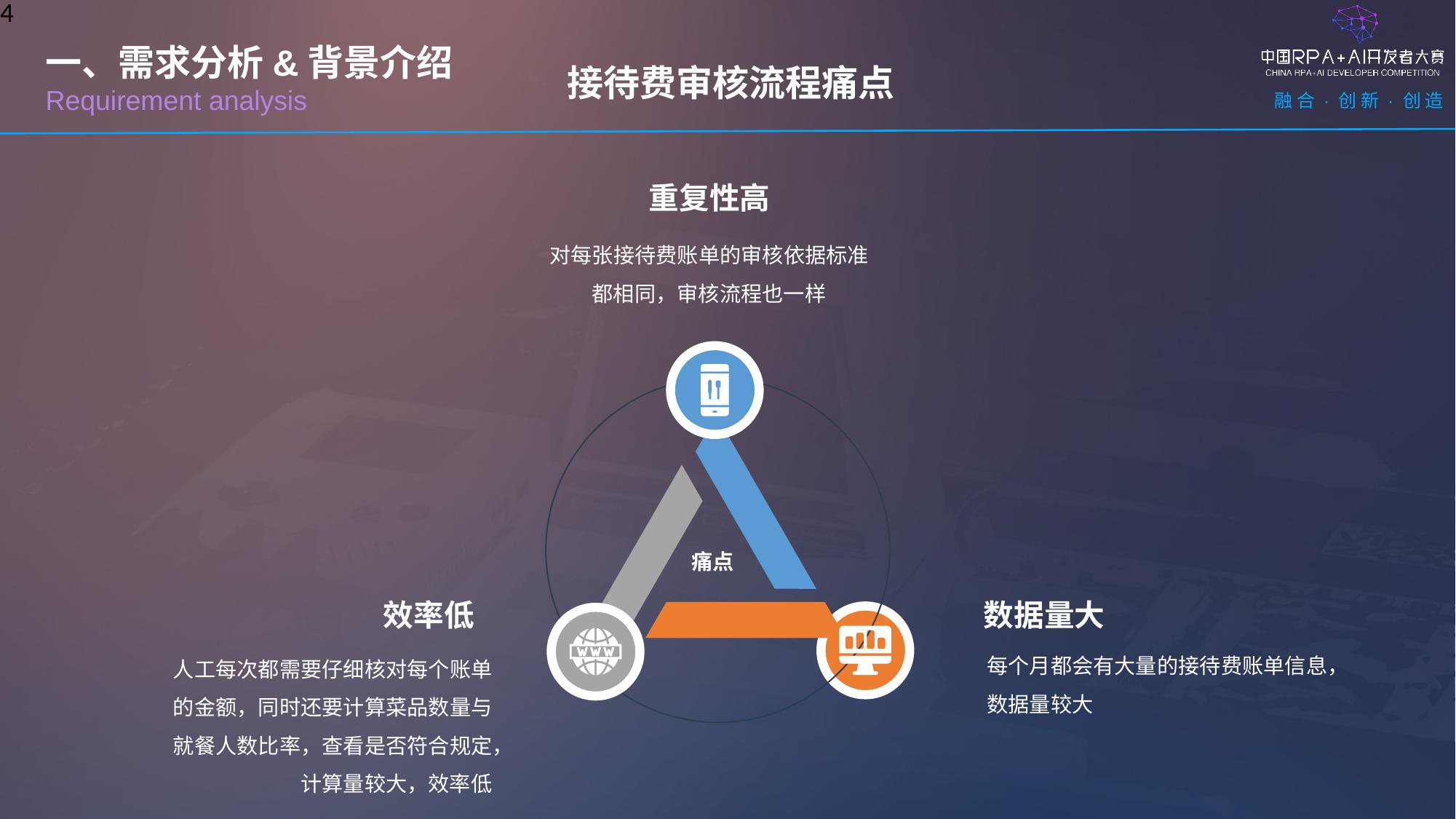

4
      接待费审核流程痛点
一、需求分析&背景介绍
Requirement analysis
重复性高
对每张接待费账单的审核依据标准都相同，审核流程也一样

痛点

效率低
数据量大
每个月都会有大量的接待费账单信息，数据量较大
人工每次都需要仔细核对每个账单的金额，同时还要计算菜品数量与就餐人数比率，查看是否符合规定，计算量较大，效率低